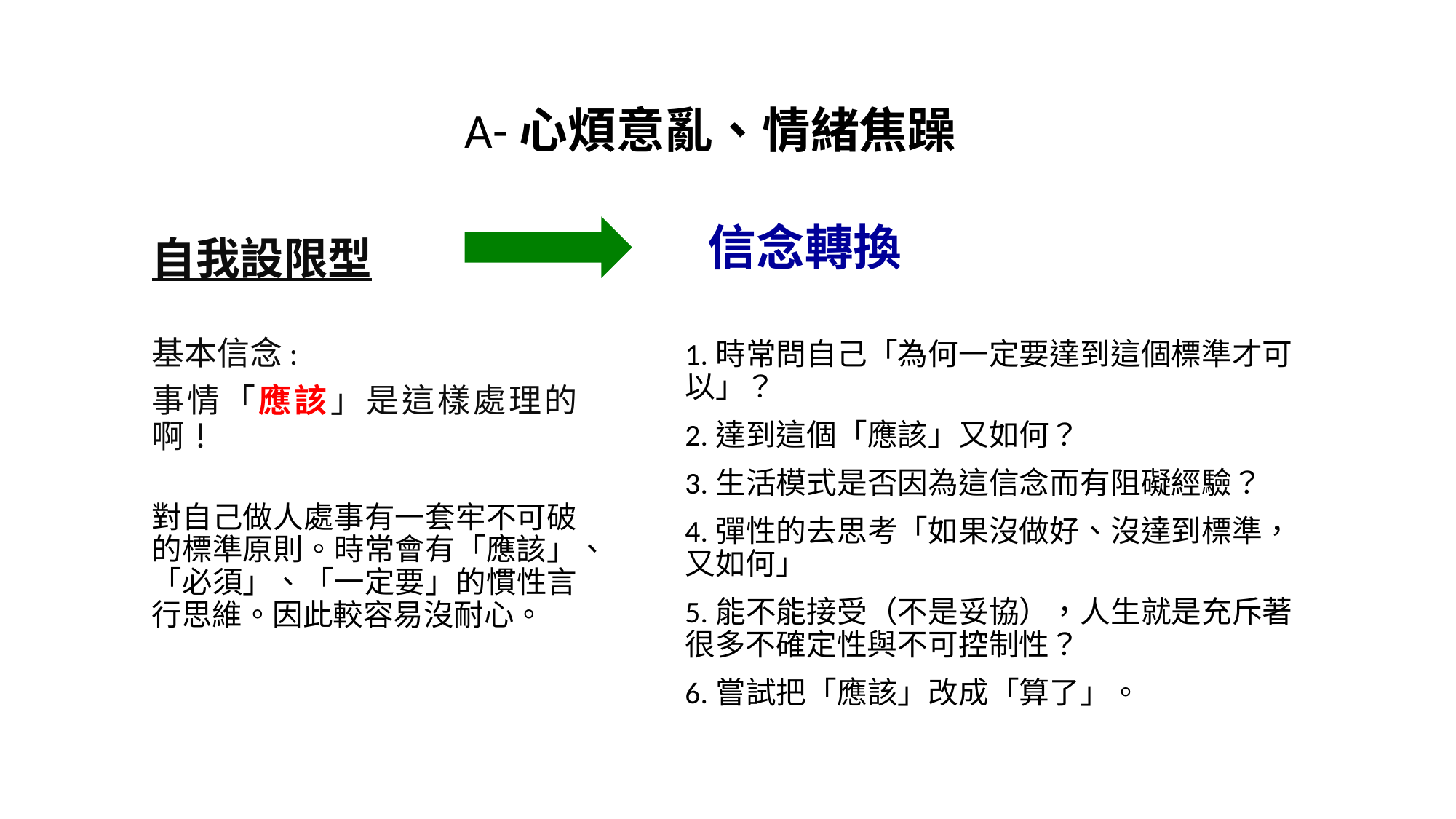

# A-心煩意亂、情緒焦躁

 信念轉換

1.時常問自己「為何一定要達到這個標準才可以」？
2.達到這個「應該」又如何？
3.生活模式是否因為這信念而有阻礙經驗？
4.彈性的去思考「如果沒做好、沒達到標準，又如何」
5.能不能接受（不是妥協），人生就是充斥著很多不確定性與不可控制性？
6.嘗試把「應該」改成「算了」。
自我設限型

基本信念:
事情「應該」是這樣處理的啊！

對自己做人處事有一套牢不可破的標準原則。時常會有「應該」、「必須」、「一定要」的慣性言行思維。因此較容易沒耐心。